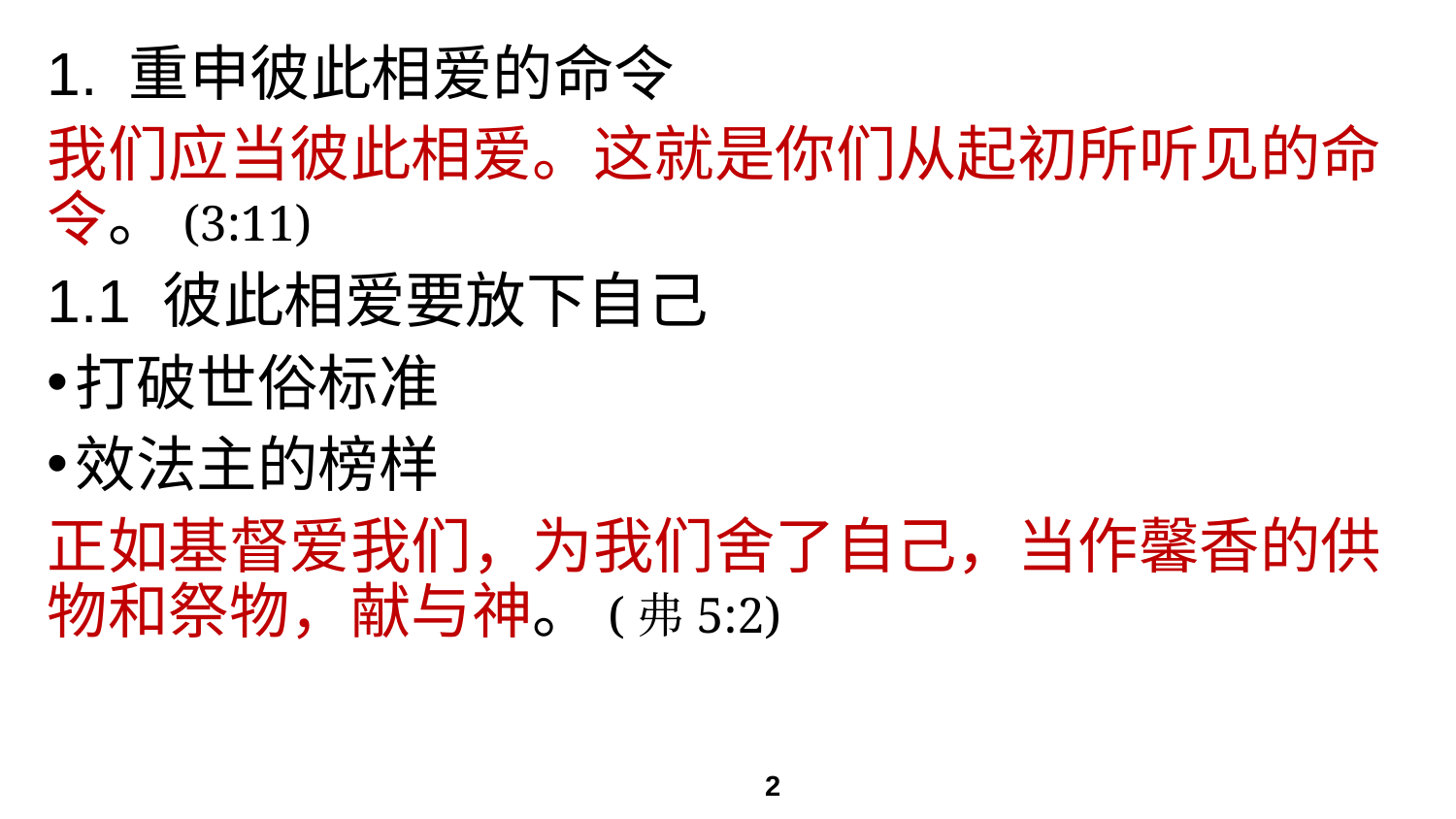

# 1. 重申彼此相爱的命令
我们应当彼此相爱。这就是你们从起初所听见的命令。(3:11)
1.1 彼此相爱要放下自己
打破世俗标准
效法主的榜样
正如基督爱我们，为我们舍了自己，当作馨香的供物和祭物，献与神。(弗5:2)

2